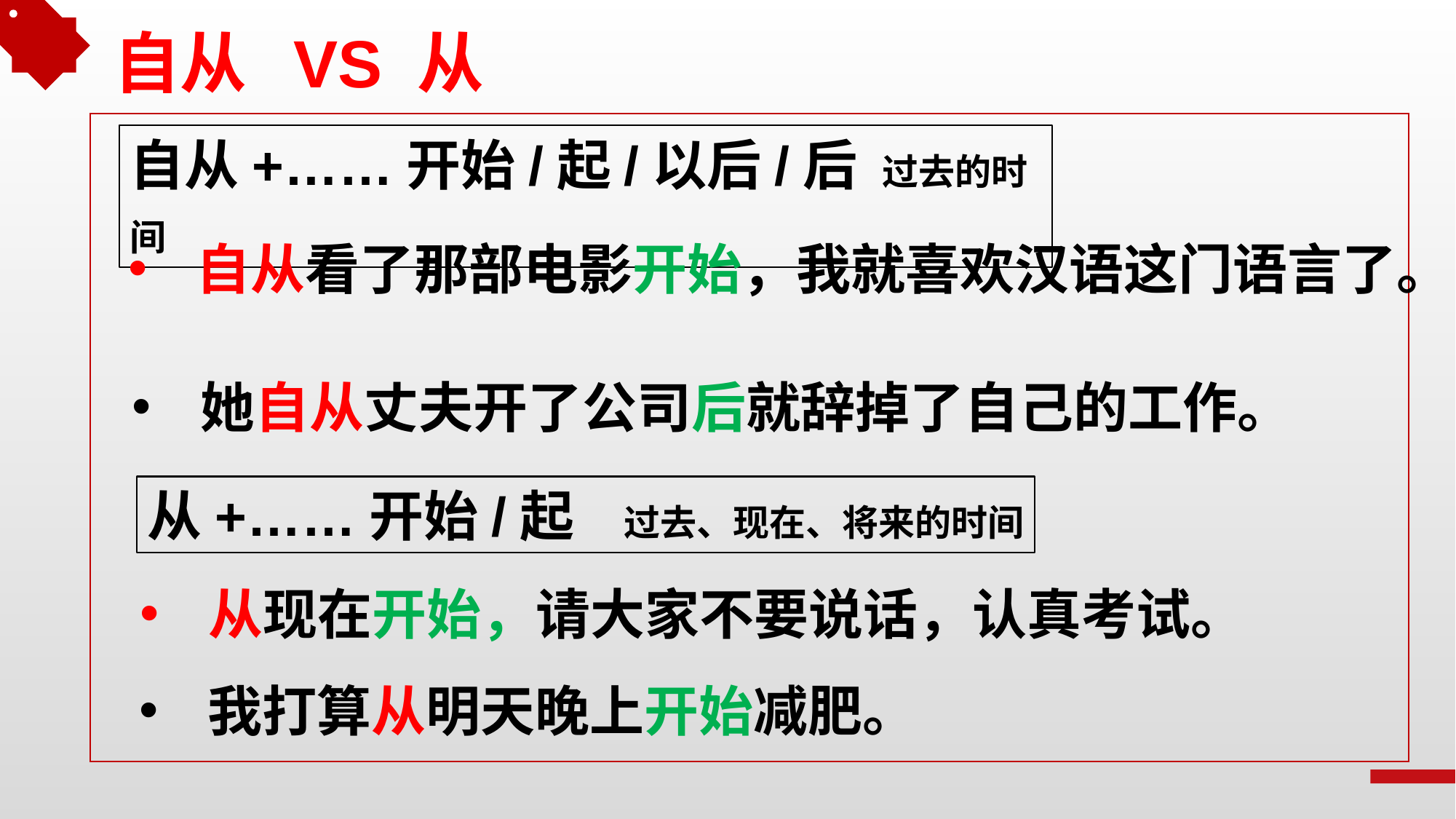

自从  VS 从

自从+……开始/起/以后/后  过去的时间
自从看了那部电影开始，我就喜欢汉语这门语言了。
她自从丈夫开了公司后就辞掉了自己的工作。
从+……开始/起    过去、现在、将来的时间
从现在开始，请大家不要说话，认真考试。
我打算从明天晚上开始减肥。